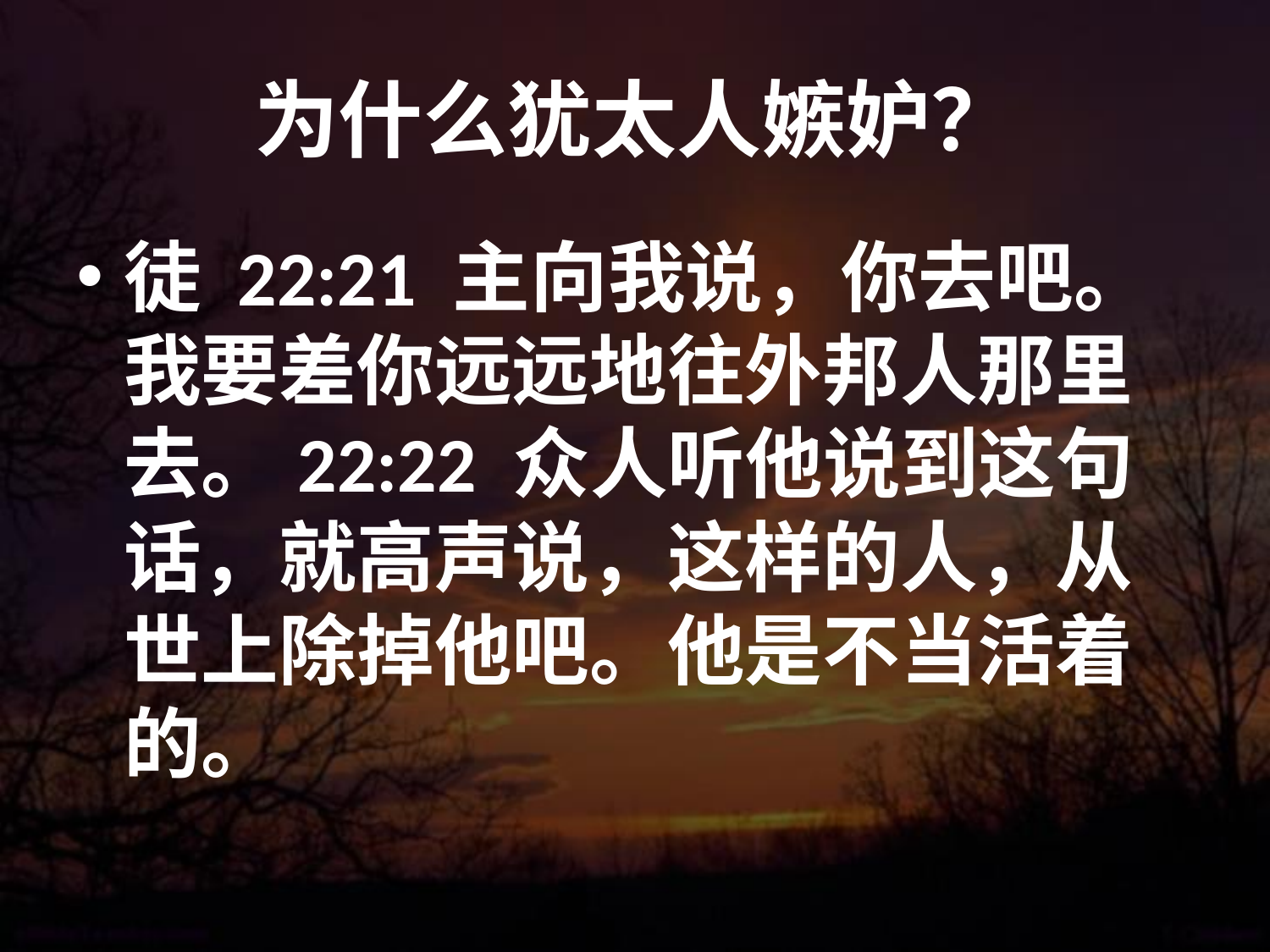

# 为什么犹太人嫉妒？
徒 22:21 主向我说，你去吧。我要差你远远地往外邦人那里去。22:22 众人听他说到这句话，就高声说，这样的人，从世上除掉他吧。他是不当活着的。